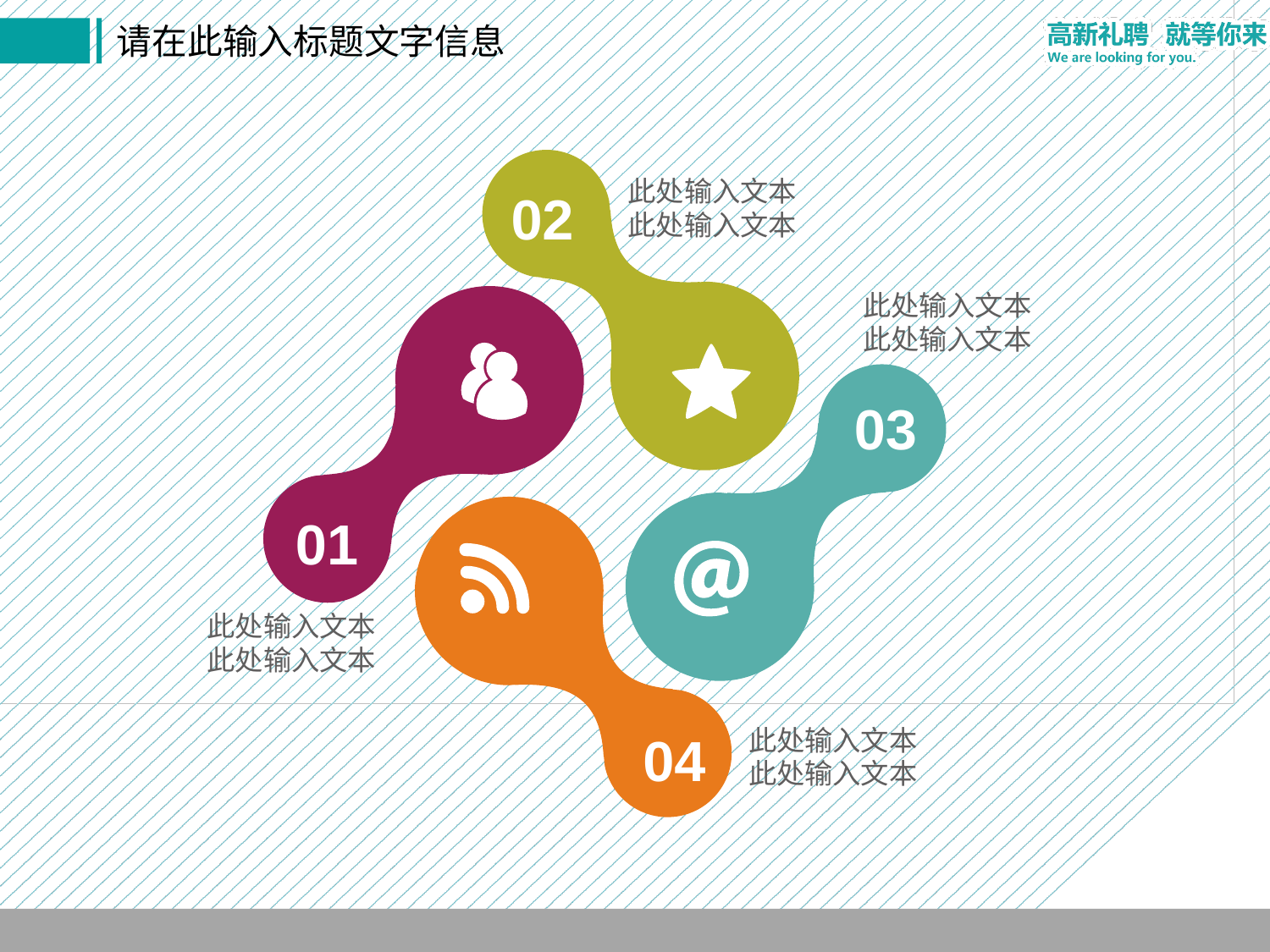

此处输入文本
此处输入文本
02
此处输入文本
此处输入文本

03

01

此处输入文本
此处输入文本
此处输入文本
此处输入文本
04